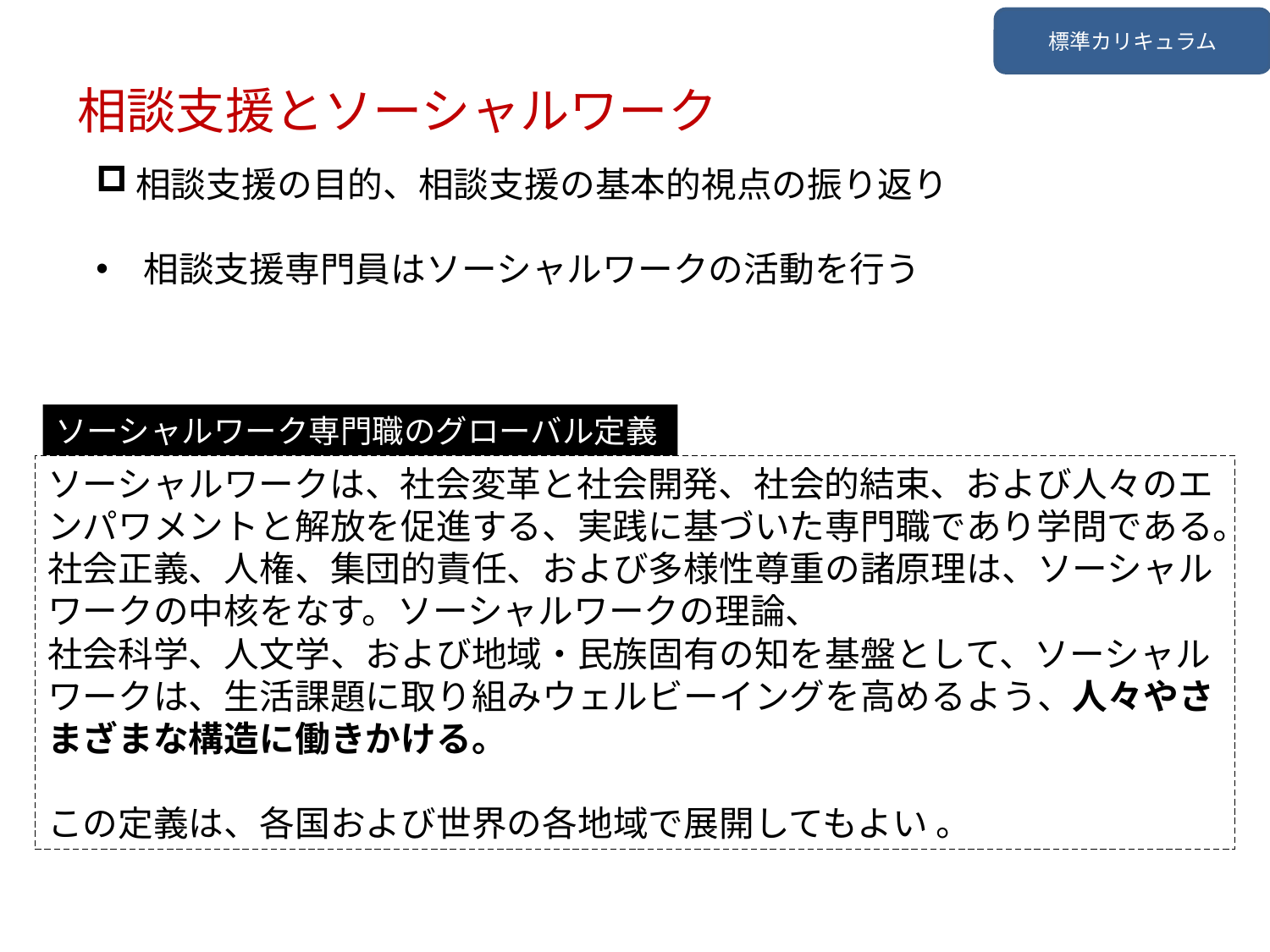

標準カリキュラム
相談支援とソーシャルワーク
相談支援の目的、相談支援の基本的視点の振り返り

相談支援専門員はソーシャルワークの活動を行う
ソーシャルワーク専門職のグローバル定義
ソーシャルワークは、社会変革と社会開発、社会的結束、および人々のエンパワメントと解放を促進する、実践に基づいた専門職であり学問である。
社会正義、人権、集団的責任、および多様性尊重の諸原理は、ソーシャルワークの中核をなす。ソーシャルワークの理論、
社会科学、人文学、および地域・民族固有の知を基盤として、ソーシャルワークは、生活課題に取り組みウェルビーイングを高めるよう、人々やさまざまな構造に働きかける。

この定義は、各国および世界の各地域で展開してもよい 。